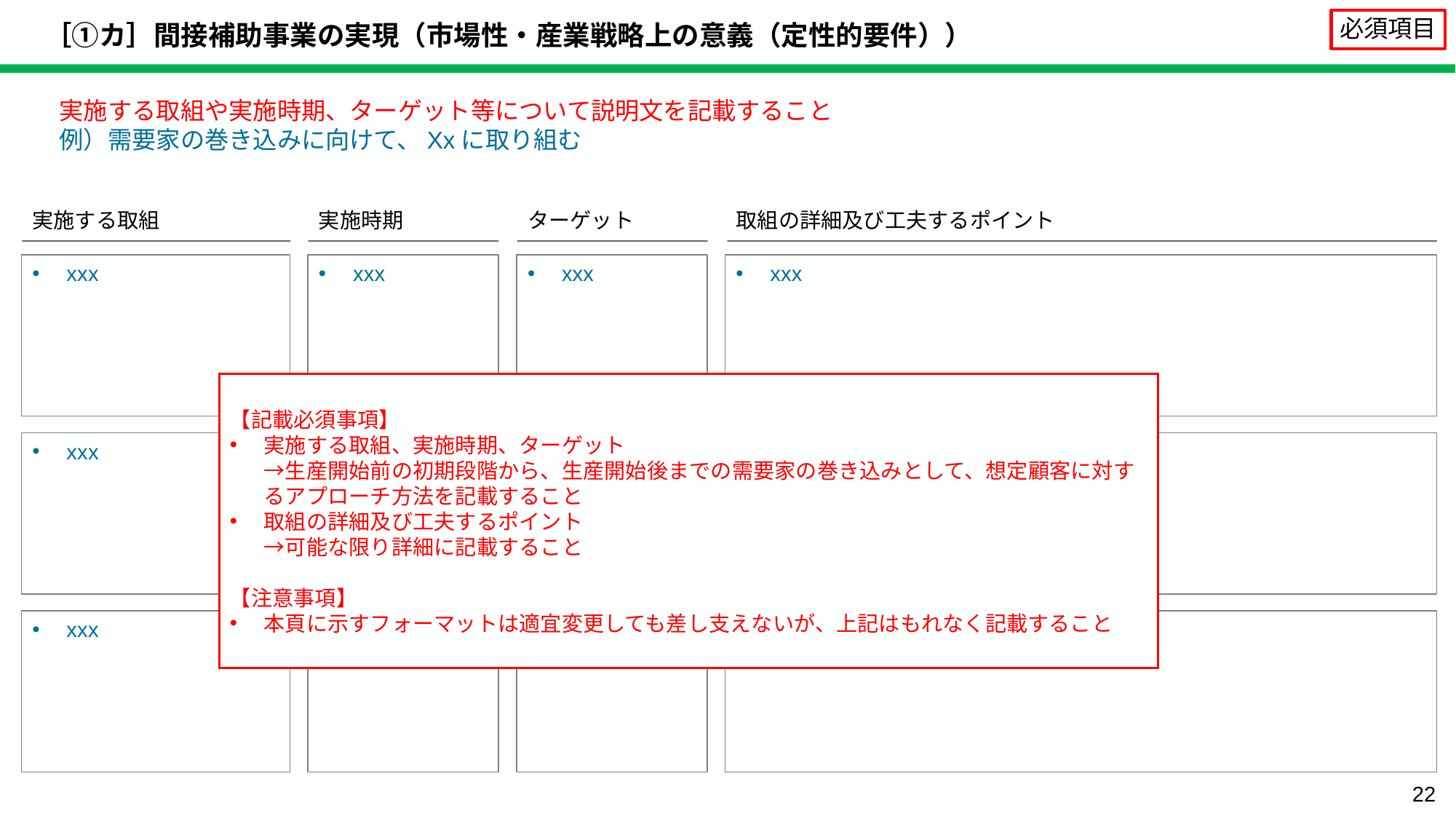

# ［①カ］間接補助事業の実現（市場性・産業戦略上の意義（定性的要件））
必須項目
実施する取組や実施時期、ターゲット等について説明文を記載すること
例）需要家の巻き込みに向けて、Xxに取り組む
実施する取組
実施時期
ターゲット
取組の詳細及び工夫するポイント
xxx

xxx

xxx

xxx

【記載必須事項】
実施する取組、実施時期、ターゲット
→生産開始前の初期段階から、生産開始後までの需要家の巻き込みとして、想定顧客に対するアプローチ方法を記載すること
取組の詳細及び工夫するポイント
→可能な限り詳細に記載すること

【注意事項】
本頁に示すフォーマットは適宜変更しても差し支えないが、上記はもれなく記載すること
xxx

xxx

xxx

xxx

xxx
xxx
xxx
xxx
22